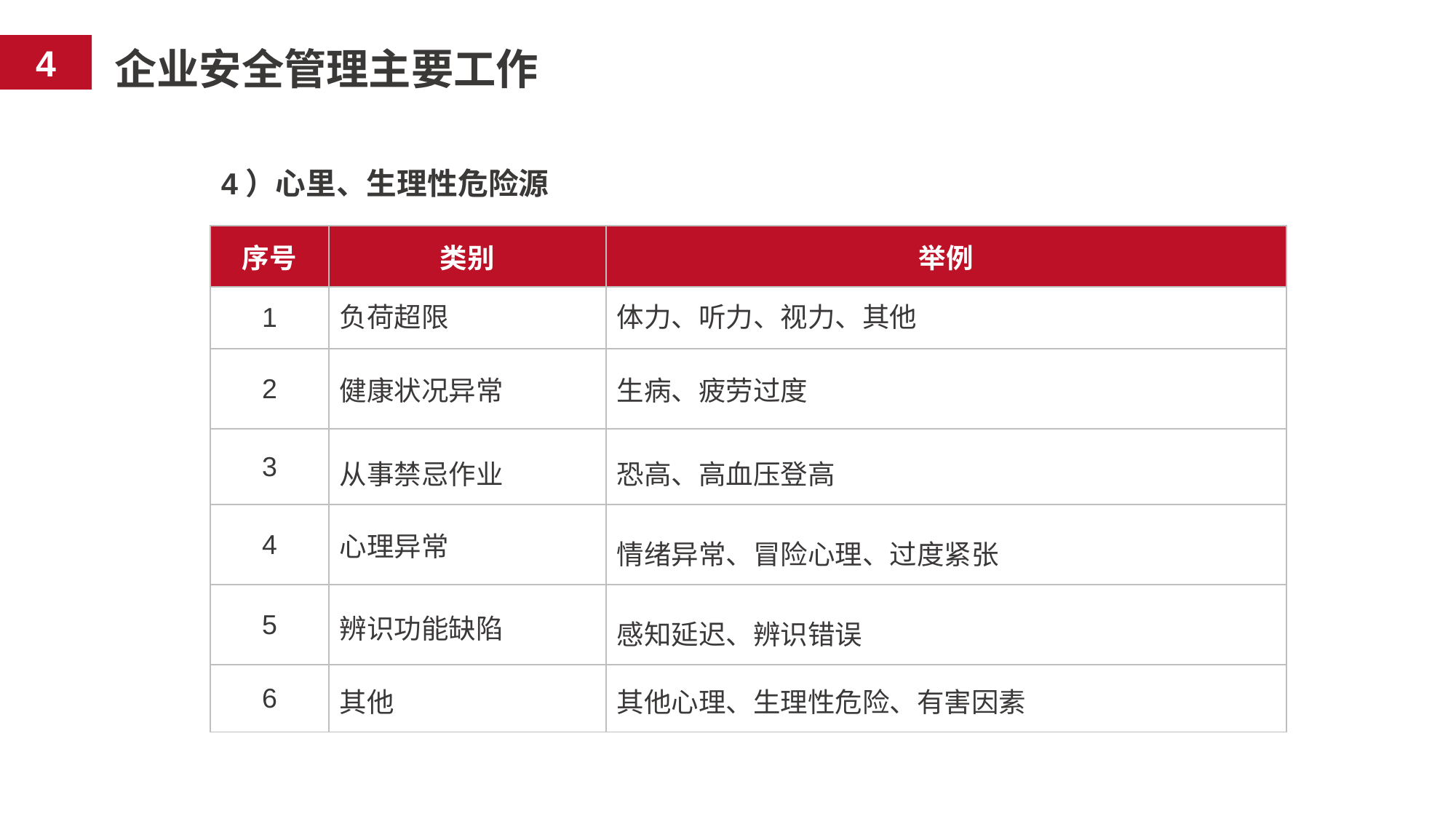

4
企业安全管理主要工作
4）心里、生理性危险源
| 序号 | 类别 | 举例 |
| --- | --- | --- |
| 1 | 负荷超限 | 体力、听力、视力、其他 |
| 2 | 健康状况异常 | 生病、疲劳过度 |
| 3 | 从事禁忌作业 | 恐高、高血压登高 |
| 4 | 心理异常 | 情绪异常、冒险心理、过度紧张 |
| 5 | 辨识功能缺陷 | 感知延迟、辨识错误 |
| 6 | 其他 | 其他心理、生理性危险、有害因素 |